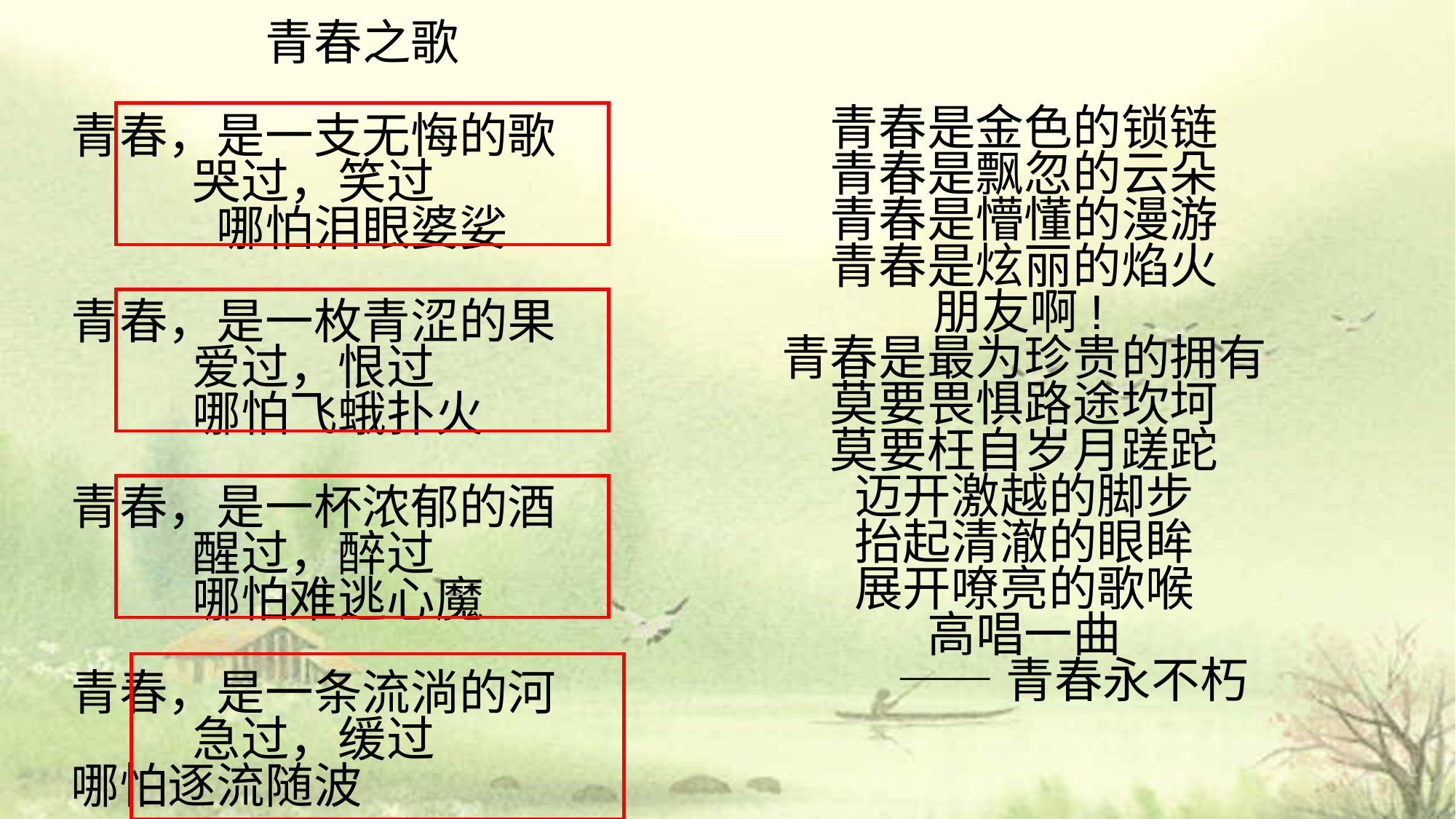

青春之歌

青春，是一支无悔的歌
哭过，笑过
哪怕泪眼婆娑

青春，是一枚青涩的果
爱过，恨过
哪怕飞蛾扑火

青春，是一杯浓郁的酒
醒过，醉过
哪怕难逃心魔

青春，是一条流淌的河
急过，缓过
哪怕逐流随波

青春是金色的锁链
青春是飘忽的云朵
青春是懵懂的漫游
青春是炫丽的焰火
朋友啊!
青春是最为珍贵的拥有
莫要畏惧路途坎坷
莫要枉自岁月蹉跎
迈开激越的脚步
抬起清澈的眼眸
展开嘹亮的歌喉
高唱一曲
——青春永不朽